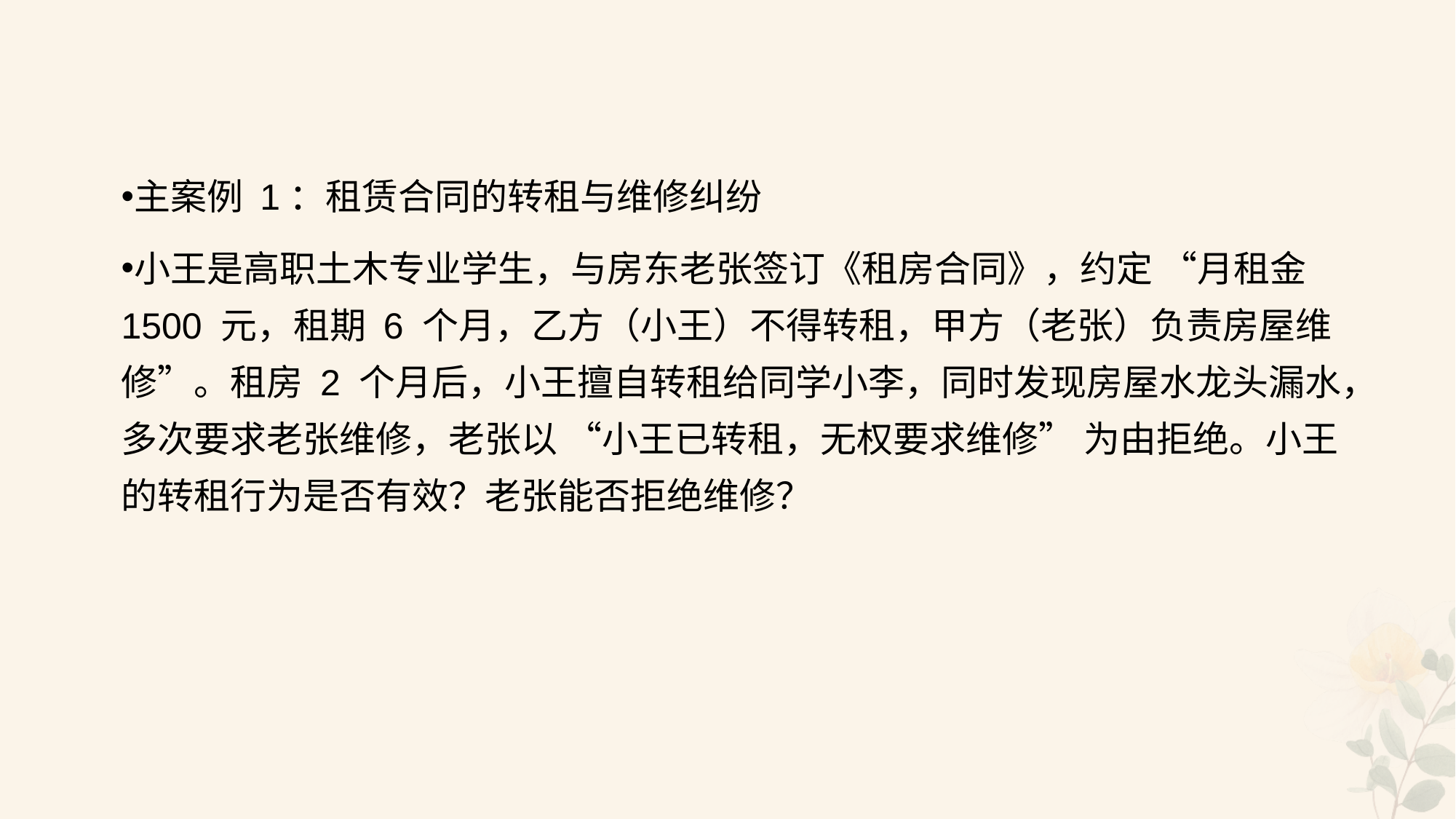

#
主案例 1：租赁合同的转租与维修纠纷
小王是高职土木专业学生，与房东老张签订《租房合同》，约定 “月租金 1500 元，租期 6 个月，乙方（小王）不得转租，甲方（老张）负责房屋维修”。租房 2 个月后，小王擅自转租给同学小李，同时发现房屋水龙头漏水，多次要求老张维修，老张以 “小王已转租，无权要求维修” 为由拒绝。小王的转租行为是否有效？老张能否拒绝维修？